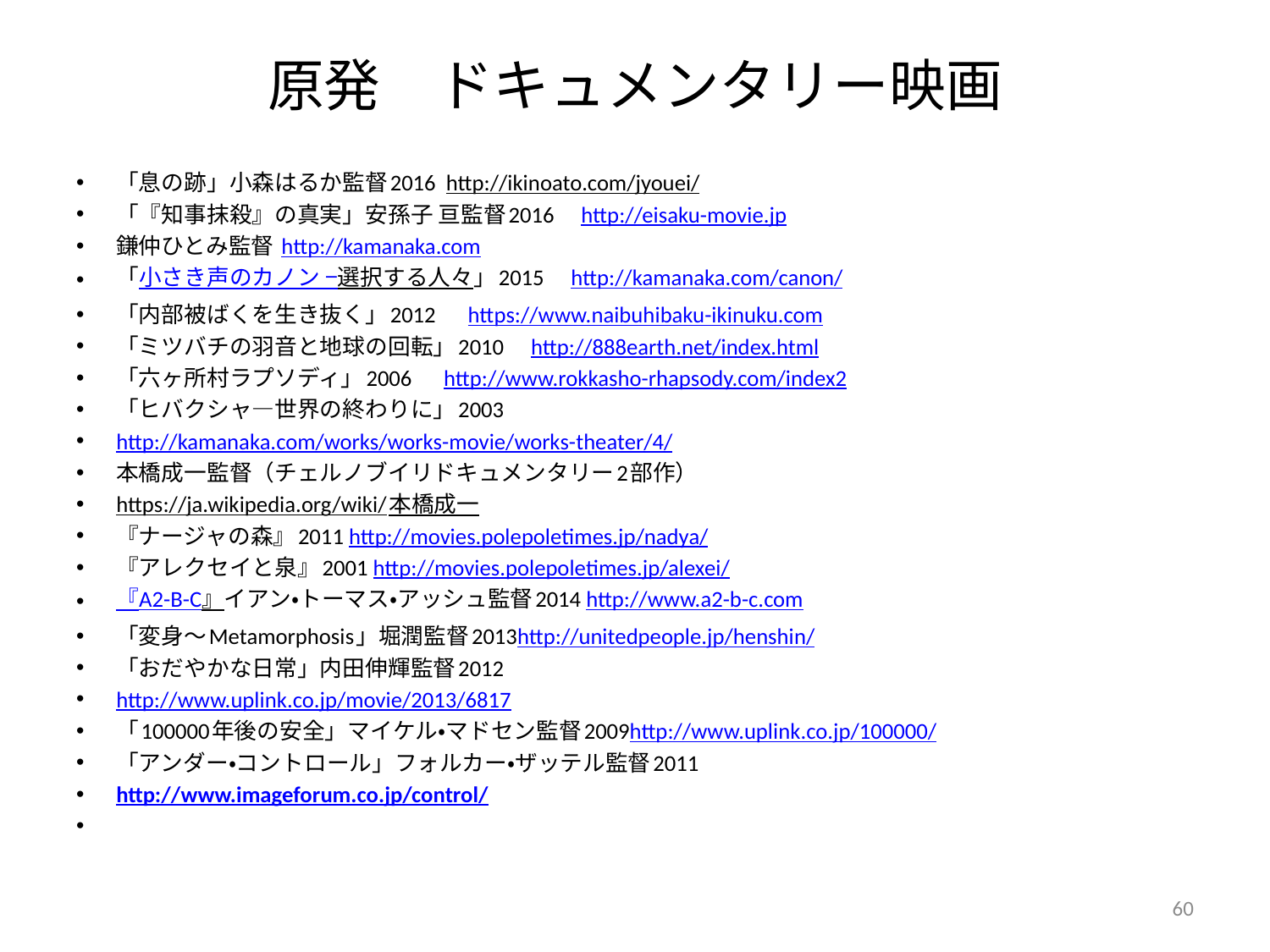

# 原発　ドキュメンタリー映画
「息の跡」小森はるか監督2016  http://ikinoato.com/jyouei/
「『知事抹殺』の真実」安孫子 亘監督2016　http://eisaku-movie.jp
鎌仲ひとみ監督 http://kamanaka.com
「小さき声のカノン −選択する人々」2015　http://kamanaka.com/canon/
「内部被ばくを生き抜く」2012　 https://www.naibuhibaku-ikinuku.com
「ミツバチの羽音と地球の回転」2010　http://888earth.net/index.html
「六ヶ所村ラプソディ」2006　 http://www.rokkasho-rhapsody.com/index2
「ヒバクシャ―世界の終わりに」2003
http://kamanaka.com/works/works-movie/works-theater/4/
本橋成一監督（チェルノブイリドキュメンタリー2部作）
https://ja.wikipedia.org/wiki/本橋成一
『ナージャの森』2011 http://movies.polepoletimes.jp/nadya/
『アレクセイと泉』2001 http://movies.polepoletimes.jp/alexei/
『A2-B-C』イアン・トーマス・アッシュ監督2014 http://www.a2-b-c.com
「変身〜Metamorphosis」堀潤監督2013http://unitedpeople.jp/henshin/
「おだやかな日常」内田伸輝監督2012
http://www.uplink.co.jp/movie/2013/6817
「100000年後の安全」マイケル・マドセン監督2009http://www.uplink.co.jp/100000/
「アンダー・コントロール」フォルカー・ザッテル監督2011
http://www.imageforum.co.jp/control/

60